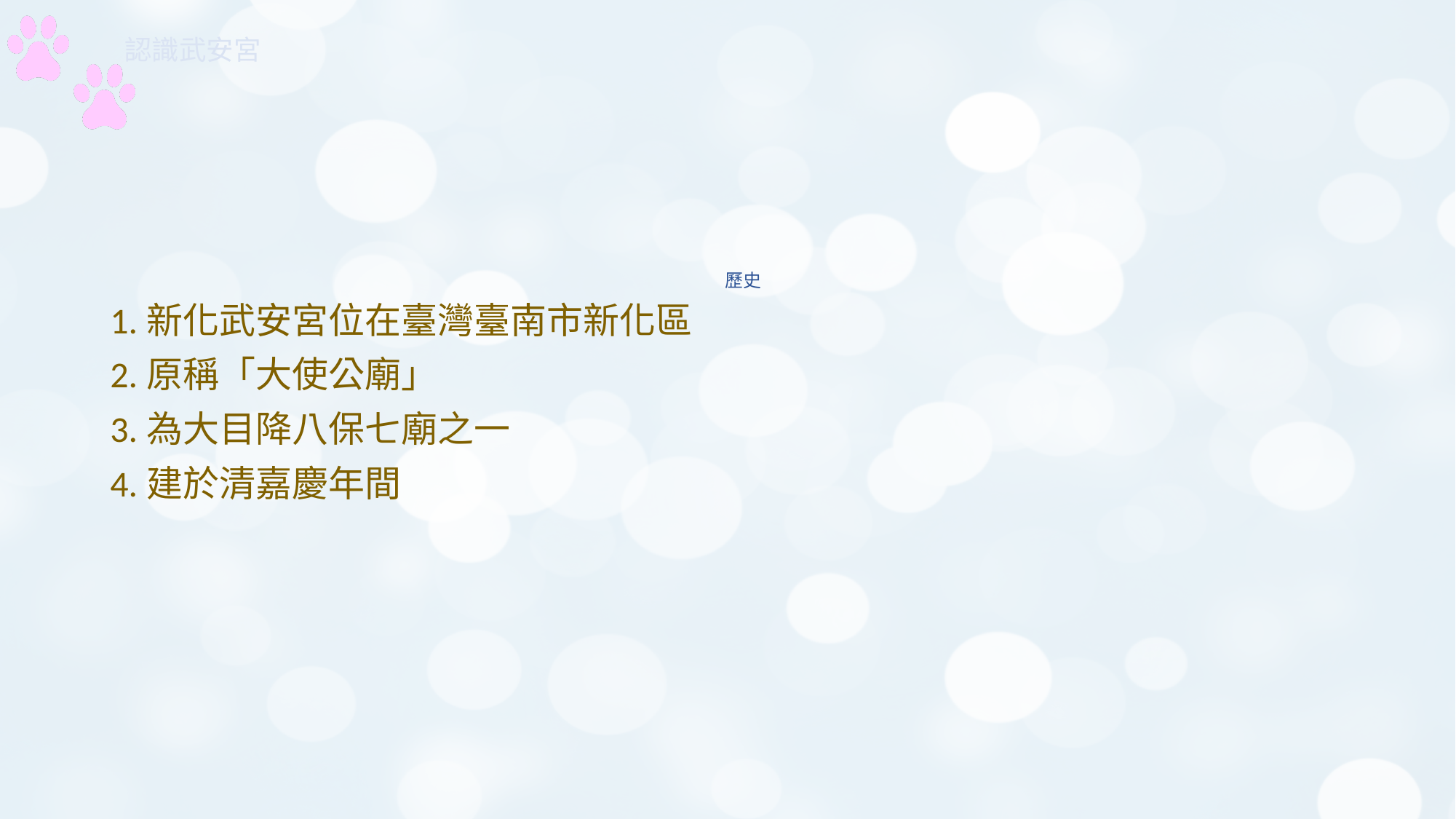

# 歷史
1.新化武安宮位在臺灣臺南市新化區
2.原稱「大使公廟」
3.為大目降八保七廟之一
4.建於清嘉慶年間